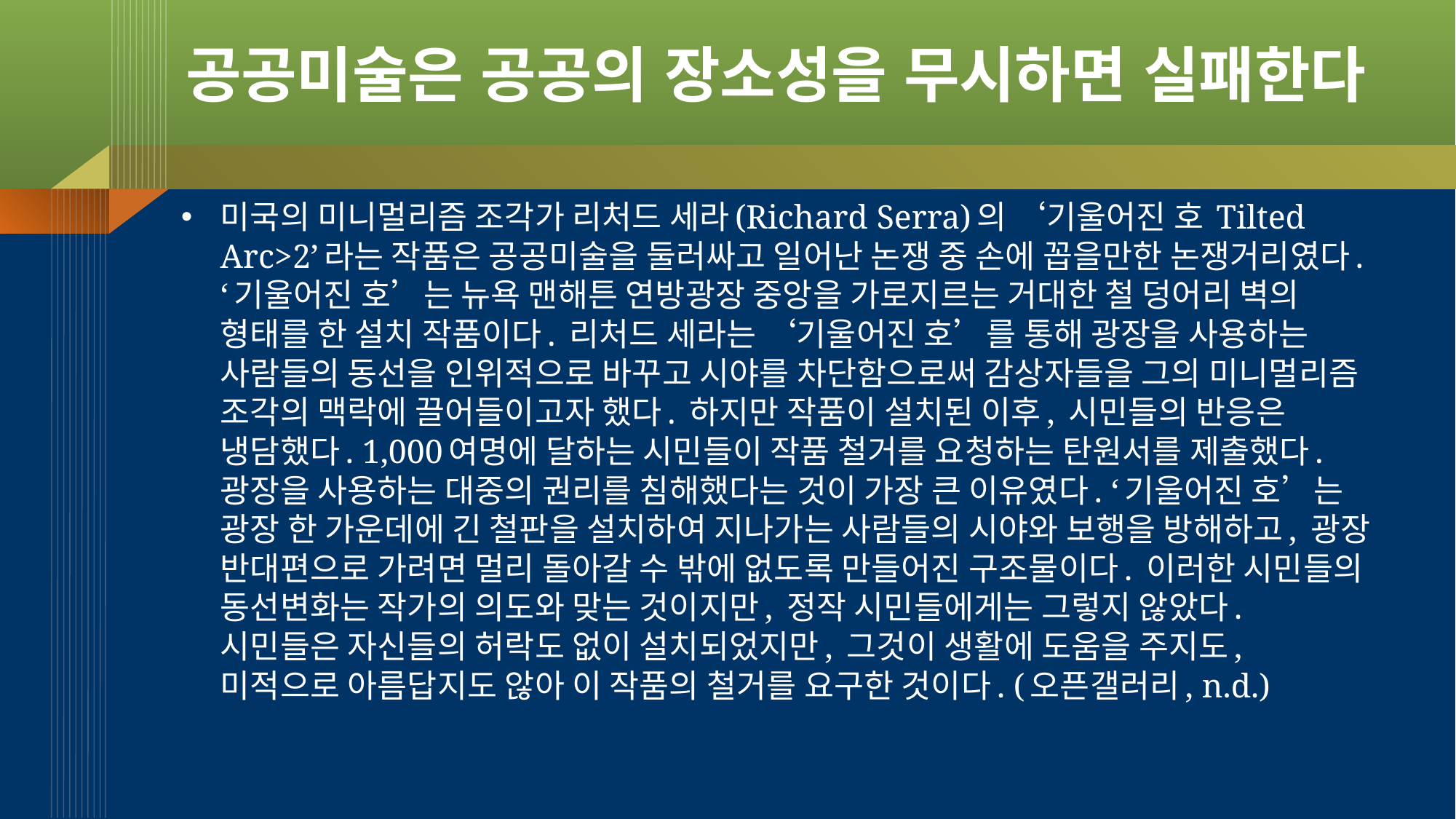

# 공공미술은 공공의 장소성을 무시하면 실패한다
미국의 미니멀리즘 조각가 리처드 세라(Richard Serra)의 ‘기울어진 호 Tilted Arc>2’라는 작품은 공공미술을 둘러싸고 일어난 논쟁 중 손에 꼽을만한 논쟁거리였다. ‘기울어진 호’는 뉴욕 맨해튼 연방광장 중앙을 가로지르는 거대한 철 덩어리 벽의 형태를 한 설치 작품이다. 리처드 세라는 ‘기울어진 호’를 통해 광장을 사용하는 사람들의 동선을 인위적으로 바꾸고 시야를 차단함으로써 감상자들을 그의 미니멀리즘 조각의 맥락에 끌어들이고자 했다. 하지만 작품이 설치된 이후, 시민들의 반응은 냉담했다. 1,000여명에 달하는 시민들이 작품 철거를 요청하는 탄원서를 제출했다. 광장을 사용하는 대중의 권리를 침해했다는 것이 가장 큰 이유였다. ‘기울어진 호’는 광장 한 가운데에 긴 철판을 설치하여 지나가는 사람들의 시야와 보행을 방해하고, 광장 반대편으로 가려면 멀리 돌아갈 수 밖에 없도록 만들어진 구조물이다. 이러한 시민들의 동선변화는 작가의 의도와 맞는 것이지만, 정작 시민들에게는 그렇지 않았다. 시민들은 자신들의 허락도 없이 설치되었지만, 그것이 생활에 도움을 주지도, 미적으로 아름답지도 않아 이 작품의 철거를 요구한 것이다. (오픈갤러리, n.d.)